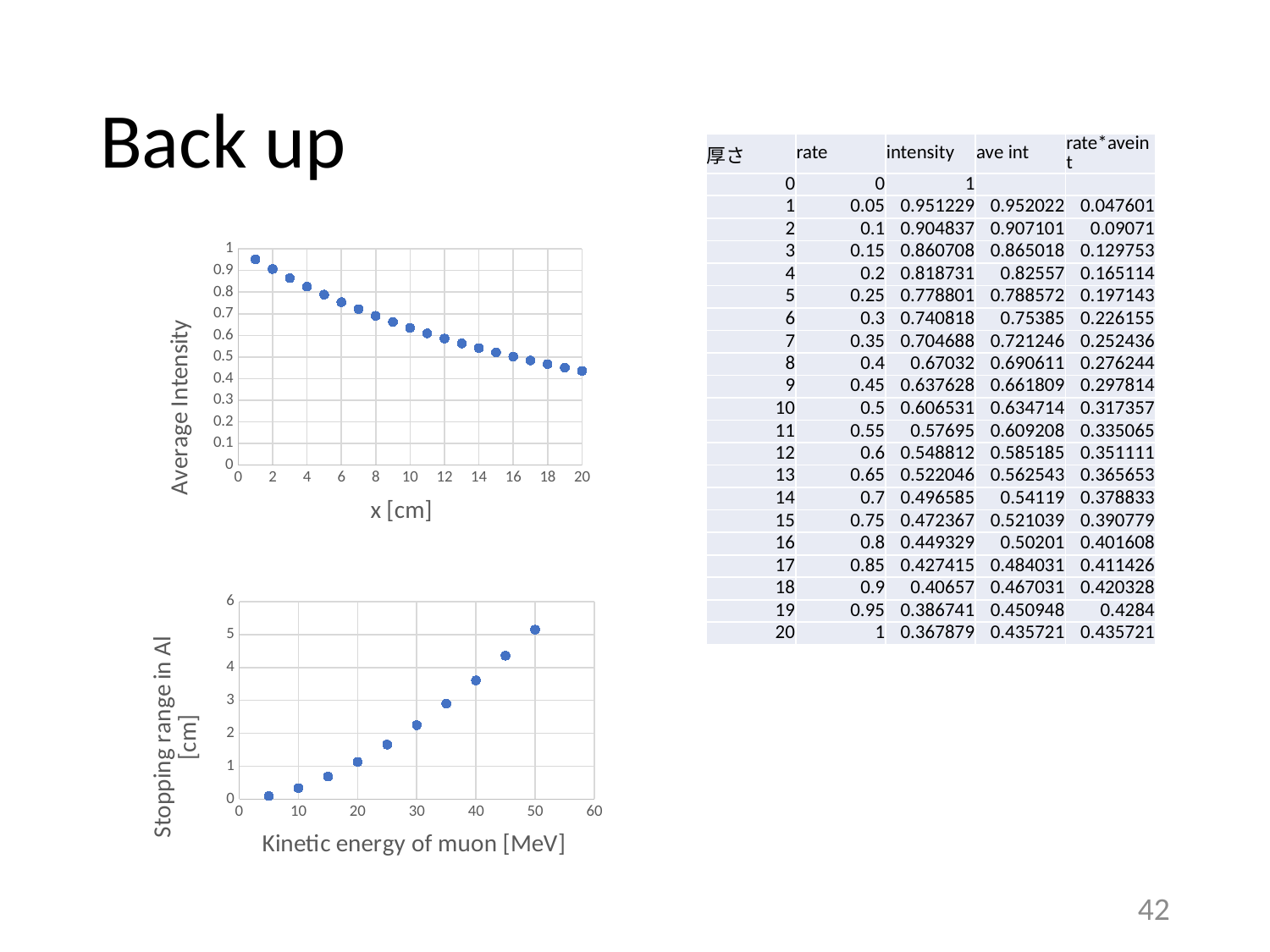

# Back up
| 厚さ | rate | intensity | ave int | rate\*aveint |
| --- | --- | --- | --- | --- |
| 0 | 0 | 1 |  |  |
| 1 | 0.05 | 0.951229 | 0.952022 | 0.047601 |
| 2 | 0.1 | 0.904837 | 0.907101 | 0.09071 |
| 3 | 0.15 | 0.860708 | 0.865018 | 0.129753 |
| 4 | 0.2 | 0.818731 | 0.82557 | 0.165114 |
| 5 | 0.25 | 0.778801 | 0.788572 | 0.197143 |
| 6 | 0.3 | 0.740818 | 0.75385 | 0.226155 |
| 7 | 0.35 | 0.704688 | 0.721246 | 0.252436 |
| 8 | 0.4 | 0.67032 | 0.690611 | 0.276244 |
| 9 | 0.45 | 0.637628 | 0.661809 | 0.297814 |
| 10 | 0.5 | 0.606531 | 0.634714 | 0.317357 |
| 11 | 0.55 | 0.57695 | 0.609208 | 0.335065 |
| 12 | 0.6 | 0.548812 | 0.585185 | 0.351111 |
| 13 | 0.65 | 0.522046 | 0.562543 | 0.365653 |
| 14 | 0.7 | 0.496585 | 0.54119 | 0.378833 |
| 15 | 0.75 | 0.472367 | 0.521039 | 0.390779 |
| 16 | 0.8 | 0.449329 | 0.50201 | 0.401608 |
| 17 | 0.85 | 0.427415 | 0.484031 | 0.411426 |
| 18 | 0.9 | 0.40657 | 0.467031 | 0.420328 |
| 19 | 0.95 | 0.386741 | 0.450948 | 0.4284 |
| 20 | 1 | 0.367879 | 0.435721 | 0.435721 |

### Chart

| Category |  |
|---|---|

### Chart

| Category |  |
|---|---|
42